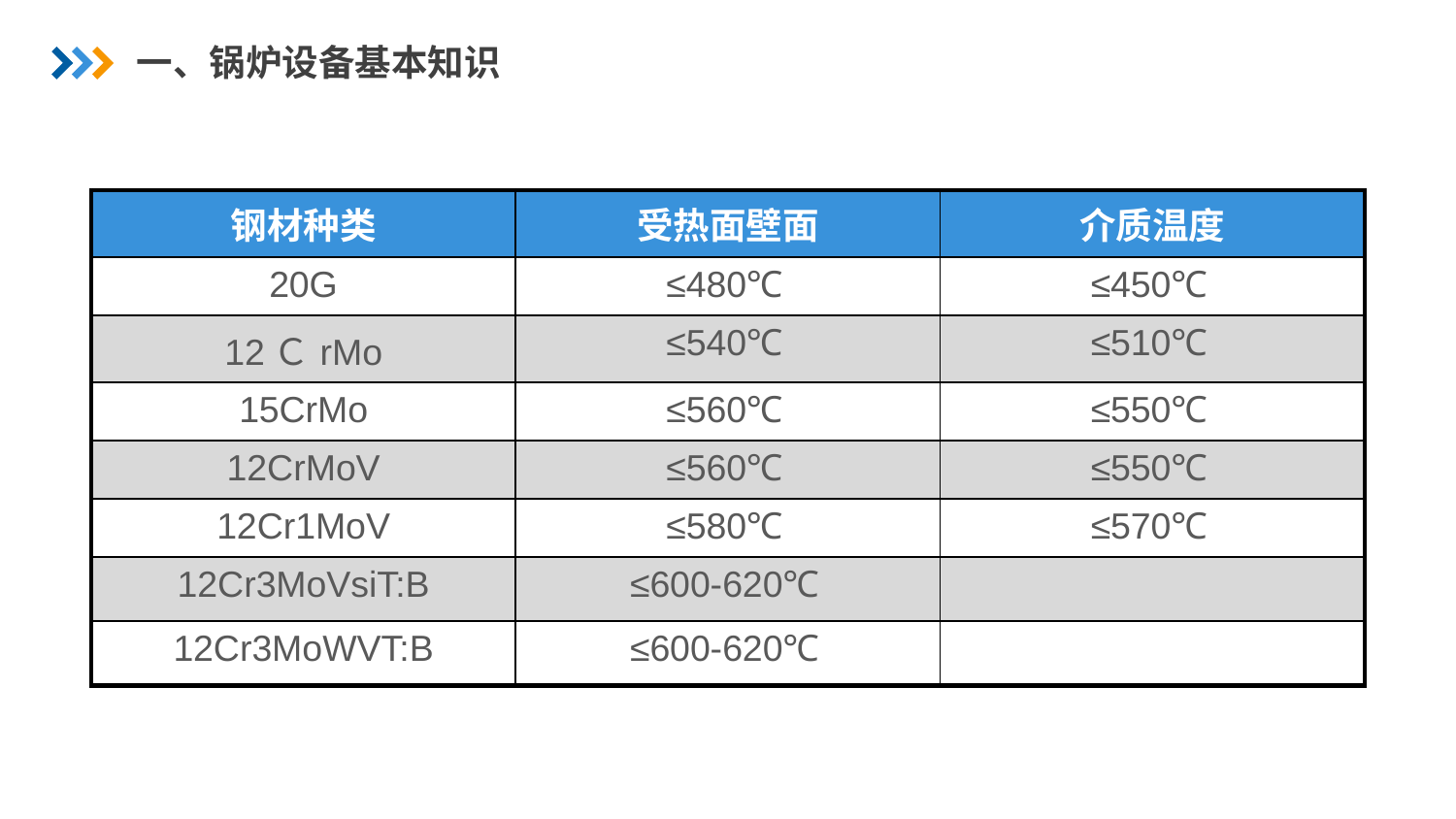

一、锅炉设备基本知识
| 钢材种类 | 受热面壁面 | 介质温度 |
| --- | --- | --- |
| 20G | ≤480℃ | ≤450℃ |
| 12ＣrMo | ≤540℃ | ≤510℃ |
| 15CrMo | ≤560℃ | ≤550℃ |
| 12CrMoV | ≤560℃ | ≤550℃ |
| 12Cr1MoV | ≤580℃ | ≤570℃ |
| 12Cr3MoVsiT:B | ≤600-620℃ |  |
| 12Cr3MoWVT:B | ≤600-620℃ |  |